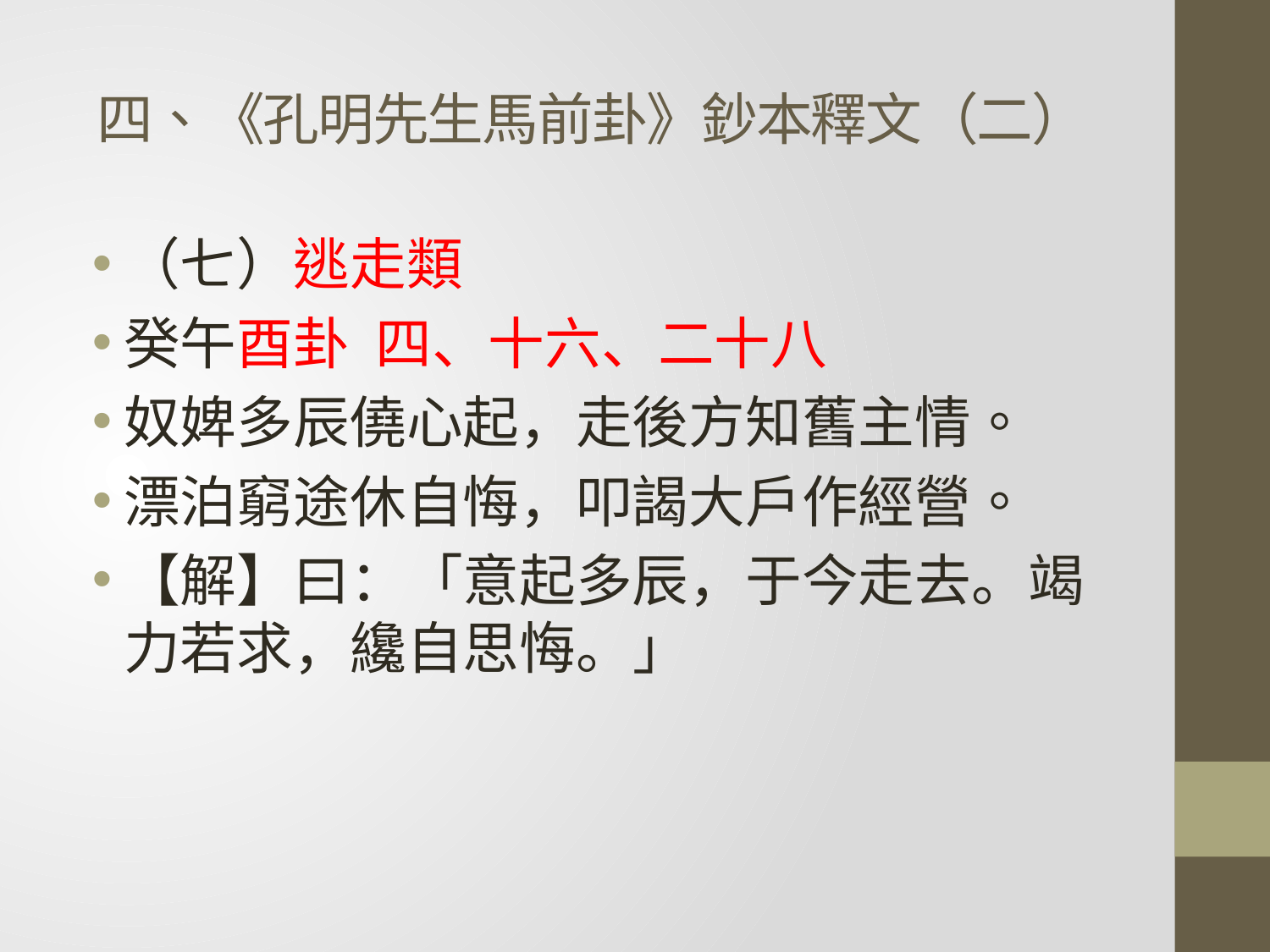

# 四、《孔明先生馬前卦》鈔本釋文（二）
（七）逃走類
癸午酉卦  四、十六、二十八
奴婢多辰僥心起，走後方知舊主情。
漂泊窮途休自悔，叩謁大戶作經營。
【解】曰：「意起多辰，于今走去。竭力若求，纔自思悔。」